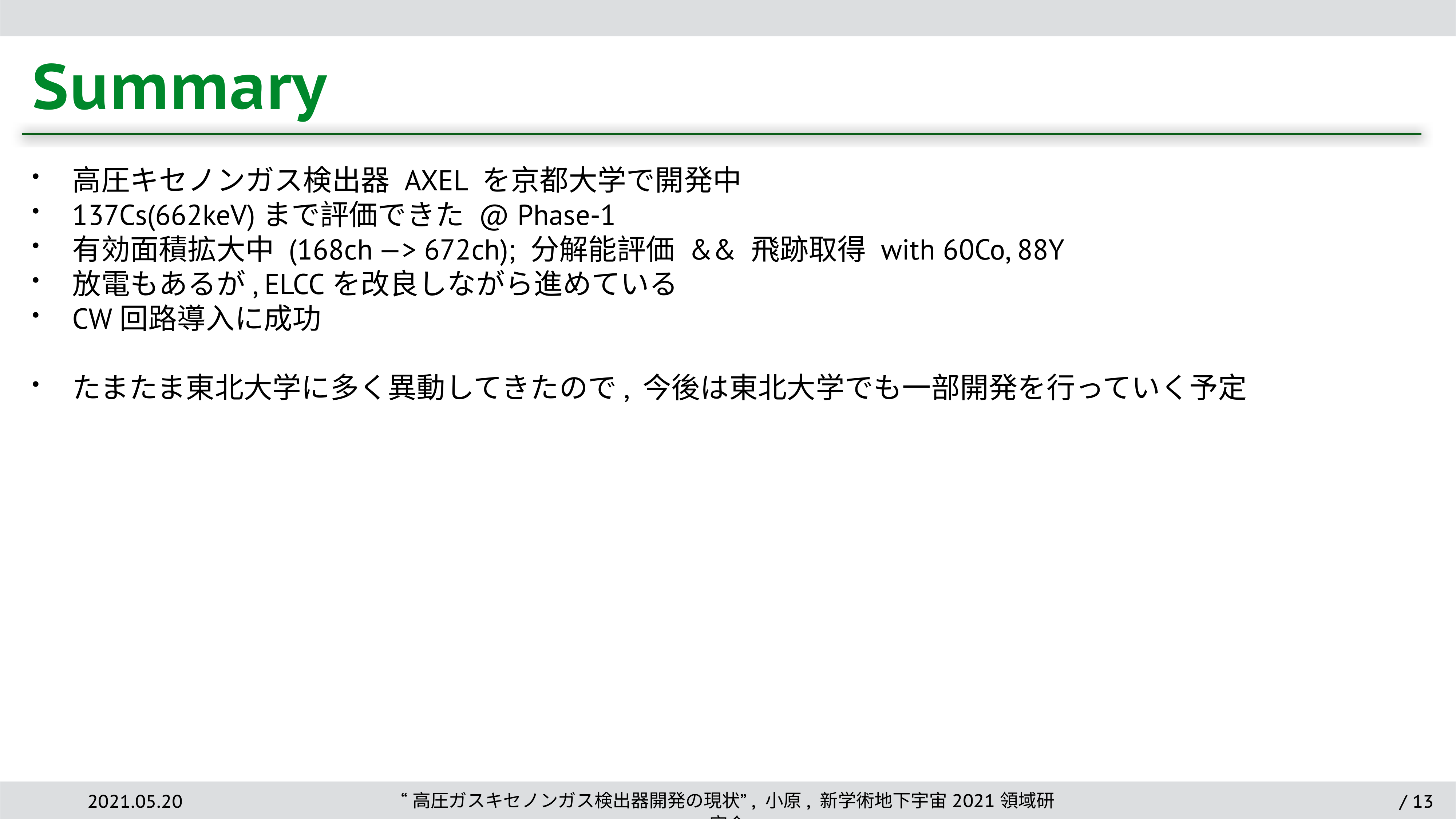

# Summary
高圧キセノンガス検出器 AXEL を京都大学で開発中
137Cs(662keV)まで評価できた @ Phase-1
有効面積拡大中 (168ch —> 672ch); 分解能評価 && 飛跡取得 with 60Co, 88Y
放電もあるが, ELCCを改良しながら進めている
CW回路導入に成功

たまたま東北大学に多く異動してきたので, 今後は東北大学でも一部開発を行っていく予定
14